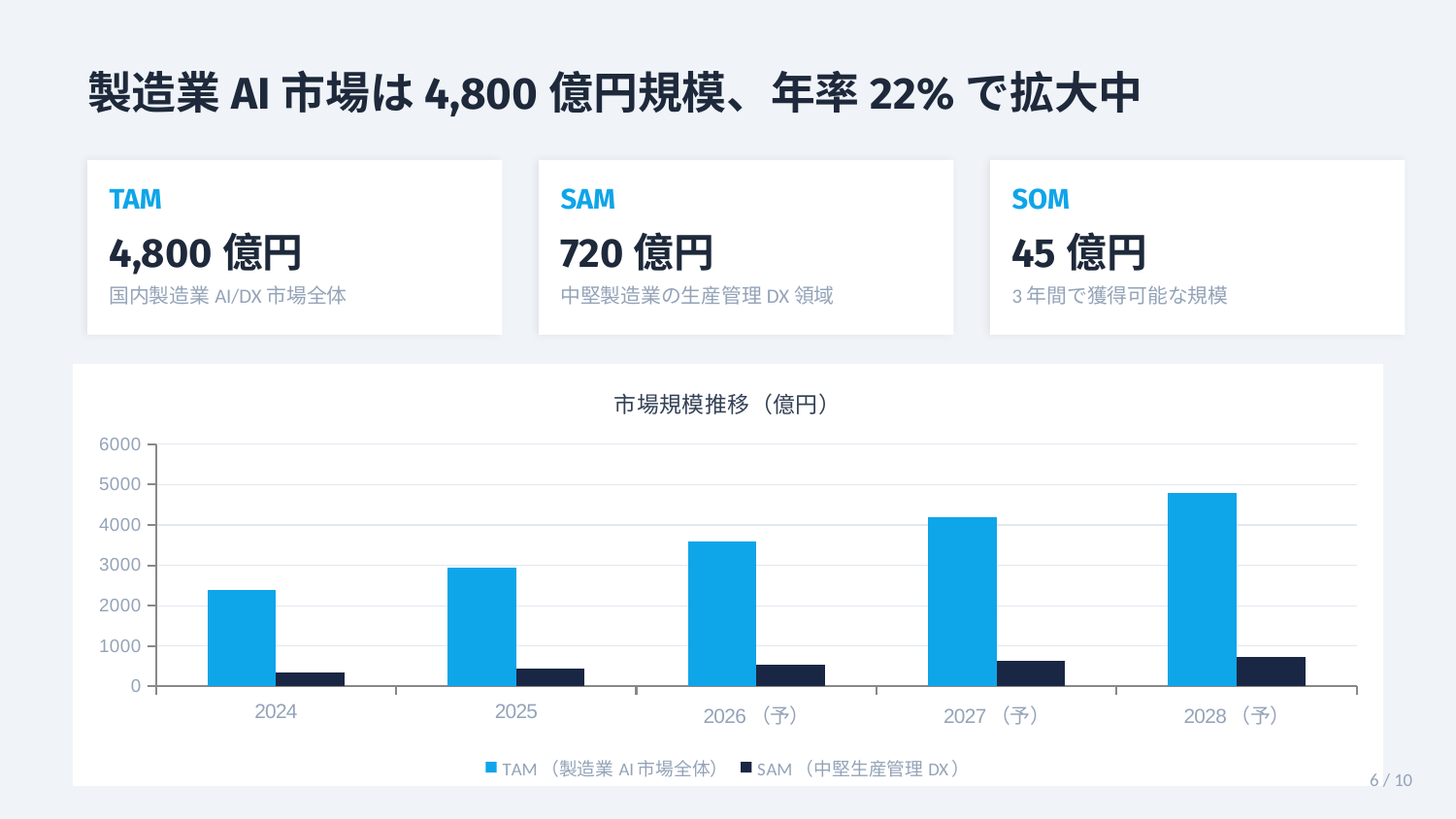

製造業AI市場は4,800億円規模、年率22%で拡大中

TAM
SAM
SOM
4,800億円
720億円
45億円
国内製造業AI/DX市場全体
中堅製造業の生産管理DX領域
3年間で獲得可能な規模

### Chart: 市場規模推移（億円）

| Category | TAM（製造業AI市場全体） | SAM（中堅生産管理DX） |
|---|---|---|
| 2024 | 2400.0 | 350.0 |
| 2025 | 2950.0 | 430.0 |
| 2026（予） | 3600.0 | 530.0 |
| 2027（予） | 4200.0 | 630.0 |
| 2028（予） | 4800.0 | 720.0 |
6 / 10